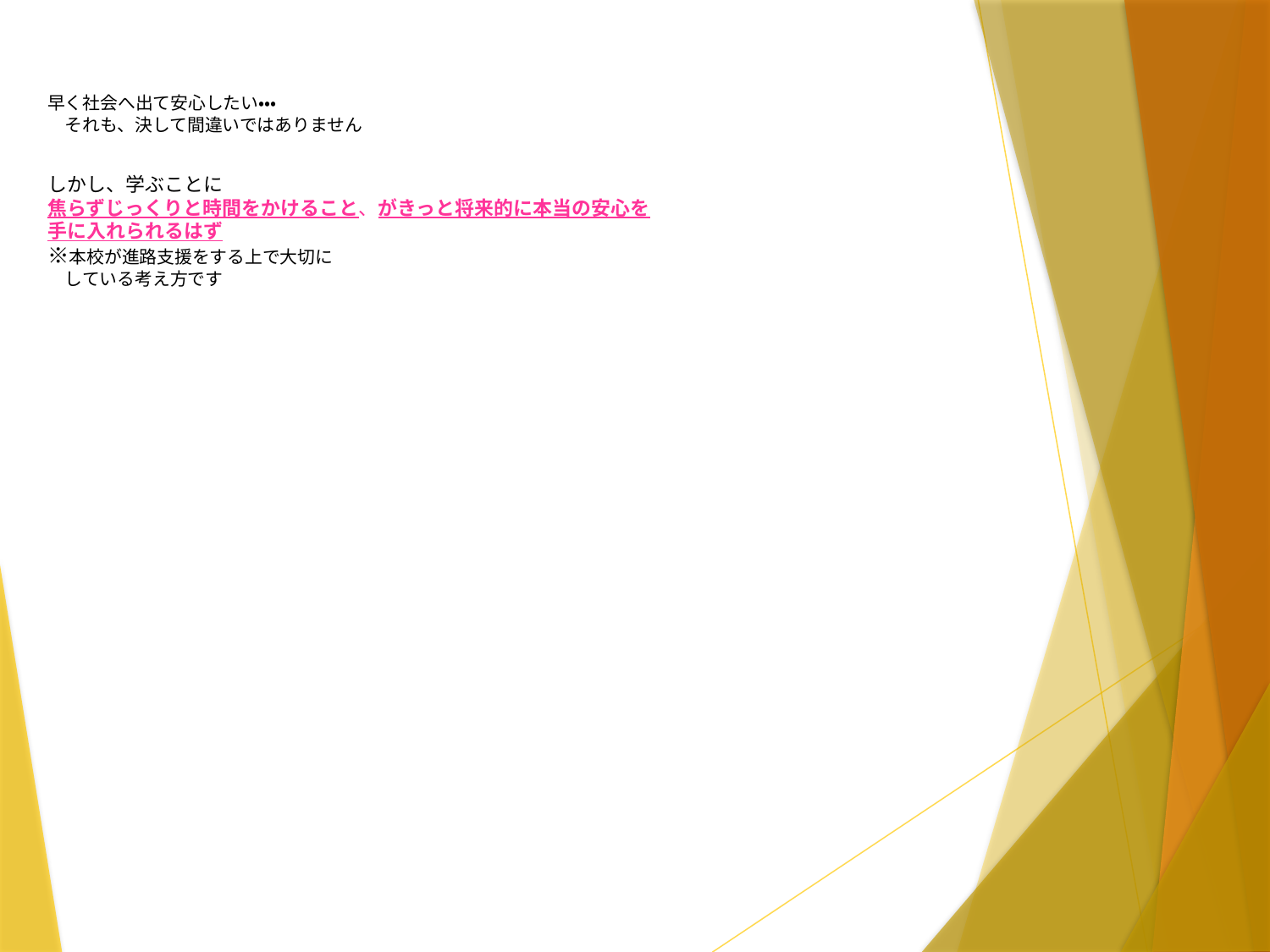

# 早く社会へ出て安心したい・・・ 　それも、決して間違いではありません しかし、学ぶことに 焦らずじっくりと時間をかけること、がきっと将来的に本当の安心を 手に入れられるはず ※本校が進路支援をする上で大切に 　している考え方です